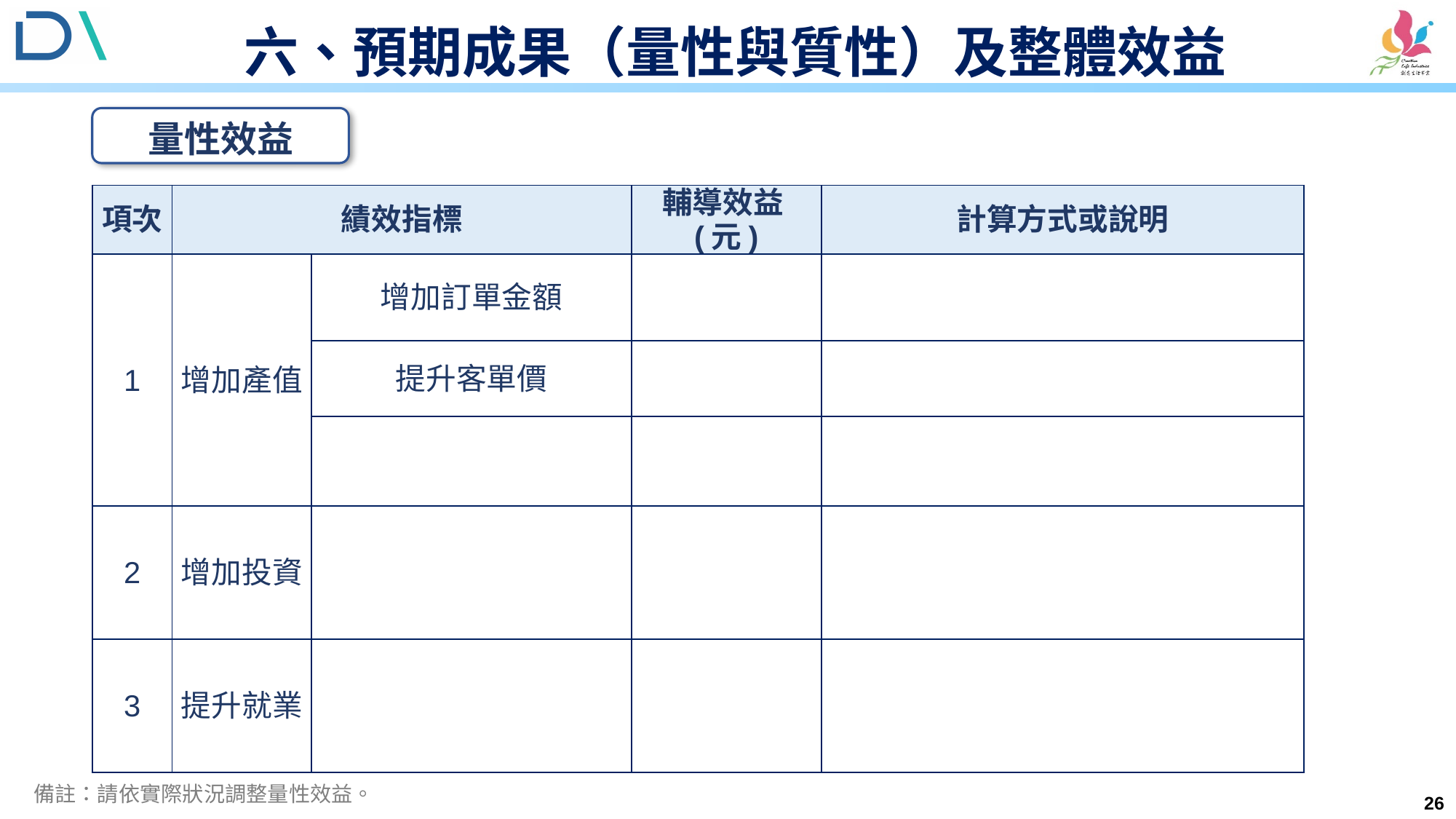

# 六、預期成果（量性與質性）及整體效益

量性效益
| 項次 | 績效指標 |  | 輔導效益(元) | 計算方式或說明 |
| --- | --- | --- | --- | --- |
| 1 | 增加產值 | 增加訂單金額 |  |  |
|  |  | 提升客單價 |  |  |
|  |  |  |  |  |
| 2 | 增加投資 |  |  |  |
| 3 | 提升就業 |  |  |  |
備註：請依實際狀況調整量性效益。
26